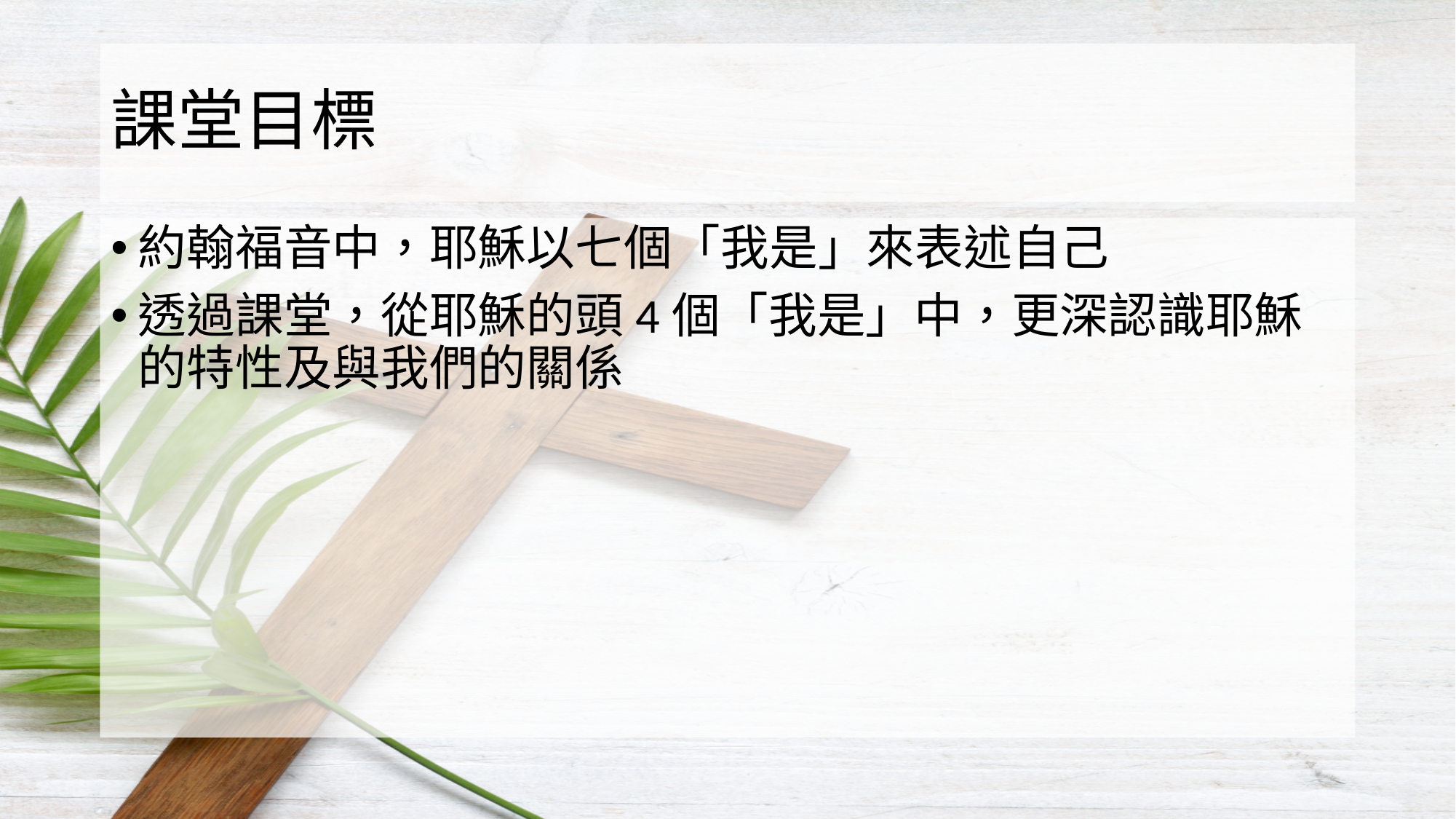

# 課堂目標
約翰福音中，耶穌以七個「我是」來表述自己
透過課堂，從耶穌的頭4個「我是」中，更深認識耶穌的特性及與我們的關係